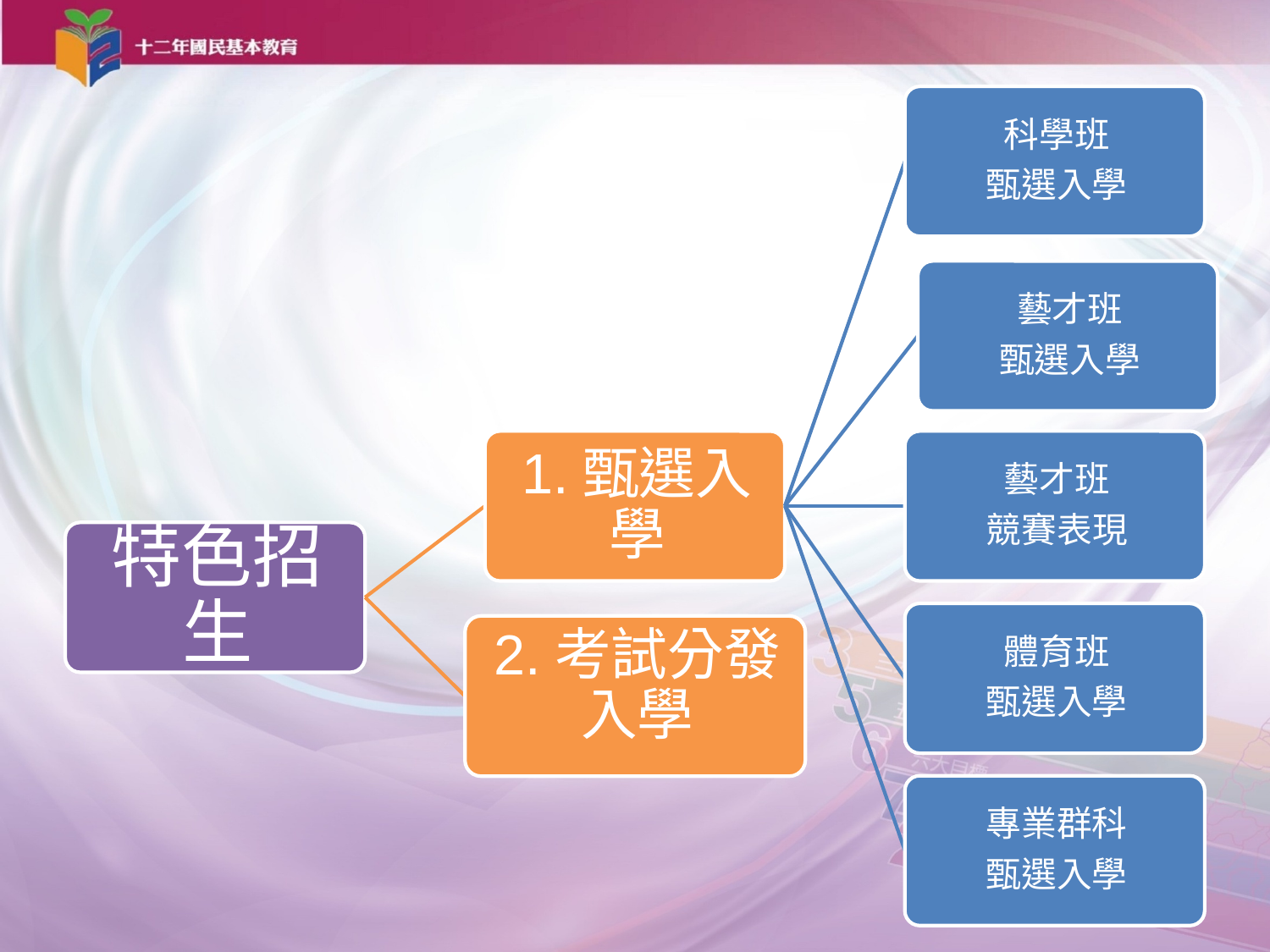

特色招生

1.甄選入學

科學班
甄選入學

藝才班
甄選入學

藝才班
競賽表現

體育班
甄選入學

專業群科
甄選入學

2.考試分發
入學